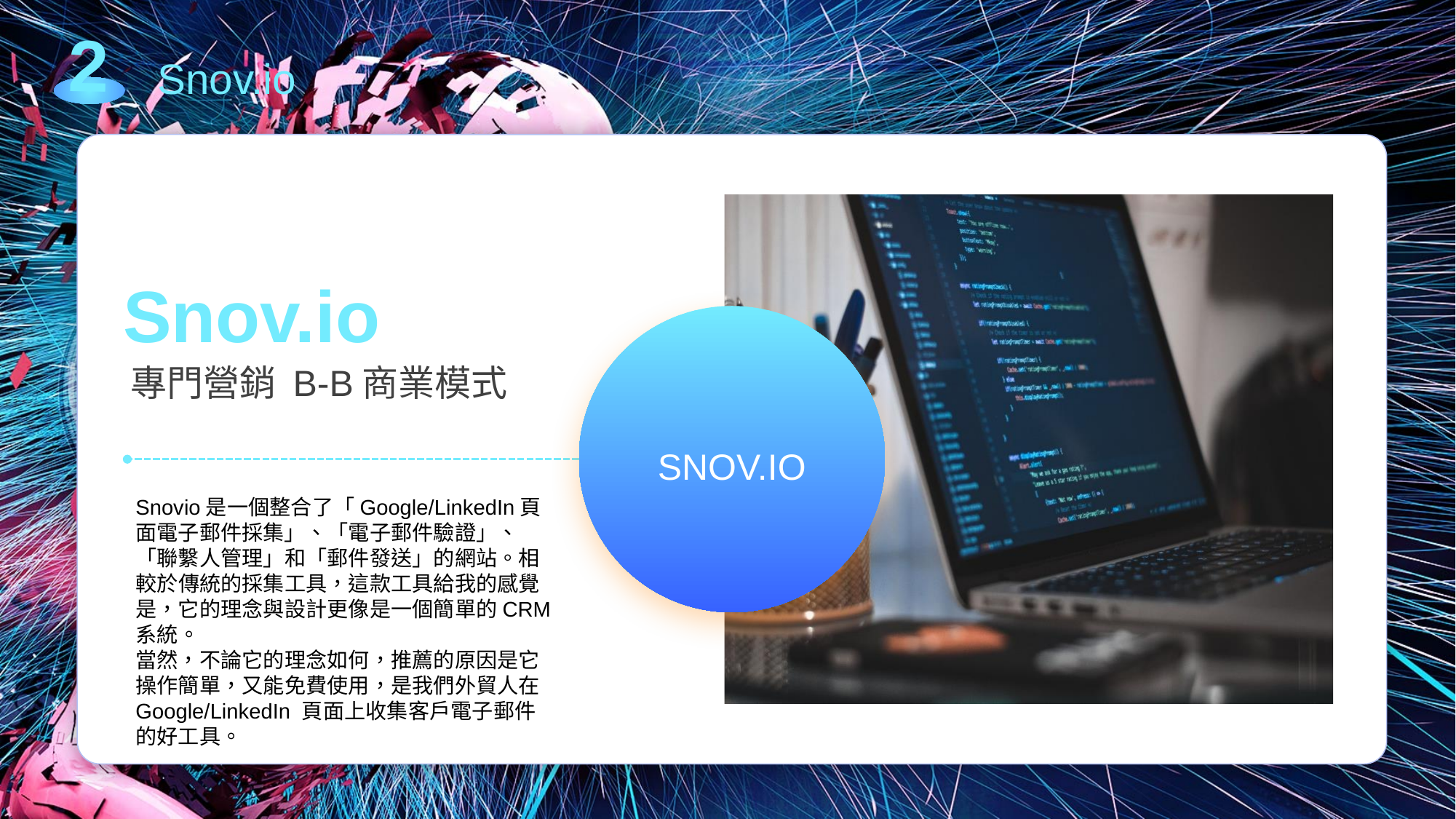

2

Snov.io

Snov.io

SNOV.IO
專門營銷 B-B商業模式
Snovio是一個整合了「Google/LinkedIn頁面電子郵件採集」、「電子郵件驗證」、「聯繫人管理」和「郵件發送」的網站。相較於傳統的採集工具，這款工具給我的感覺是，它的理念與設計更像是一個簡單的CRM系統。
當然，不論它的理念如何，推薦的原因是它操作簡單，又能免費使用，是我們外貿人在 Google/LinkedIn 頁面上收集客戶電子郵件的好工具。